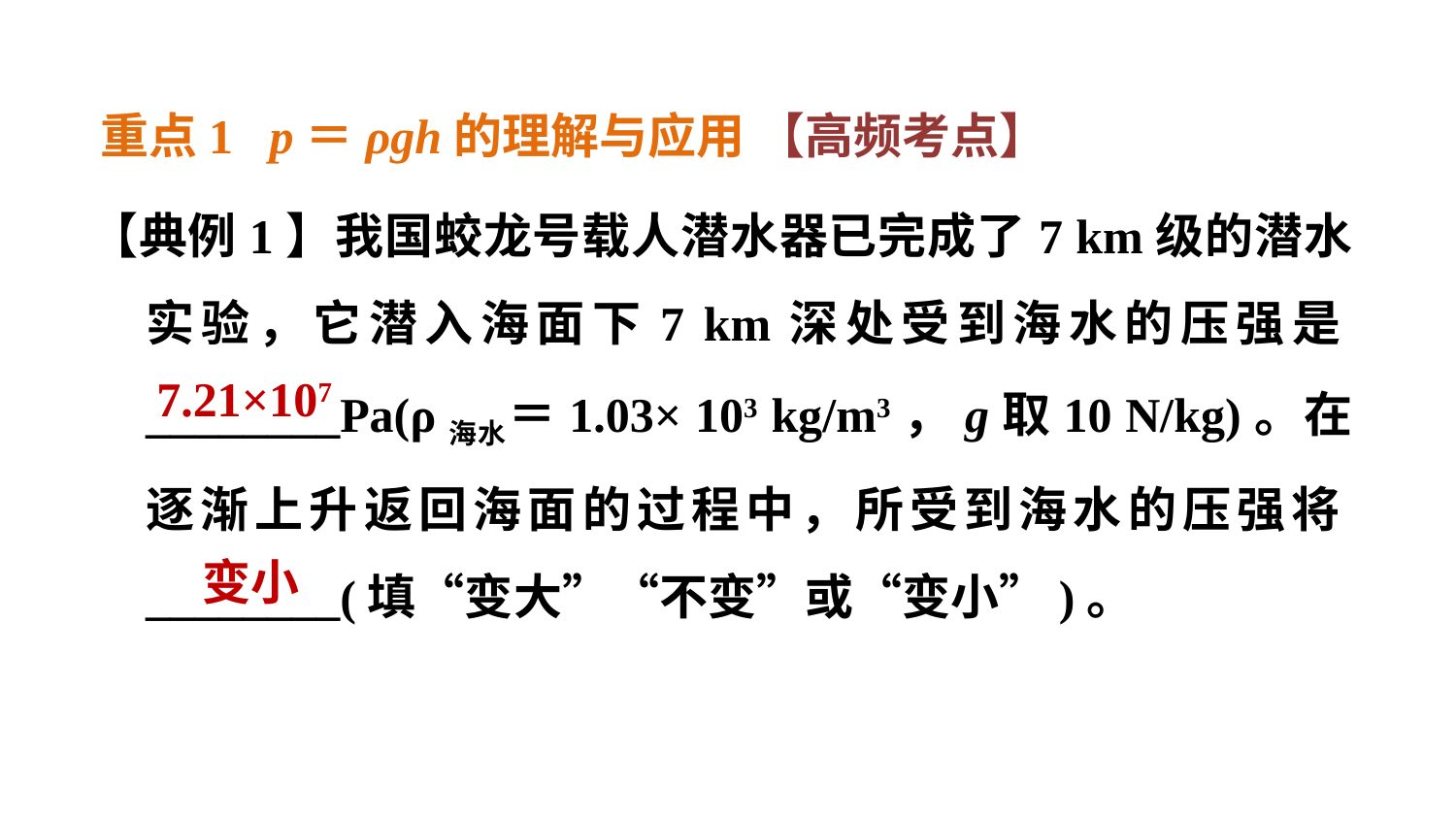

重点1   p＝ρgh的理解与应用 【高频考点】
【典例1】我国蛟龙号载人潜水器已完成了7 km级的潜水实验，它潜入海面下7 km深处受到海水的压强是________Pa(ρ海水＝1.03× 103 kg/m3，g取10 N/kg)。在逐渐上升返回海面的过程中，所受到海水的压强将________(填“变大”“不变”或“变小”)。
7.21×107
变小